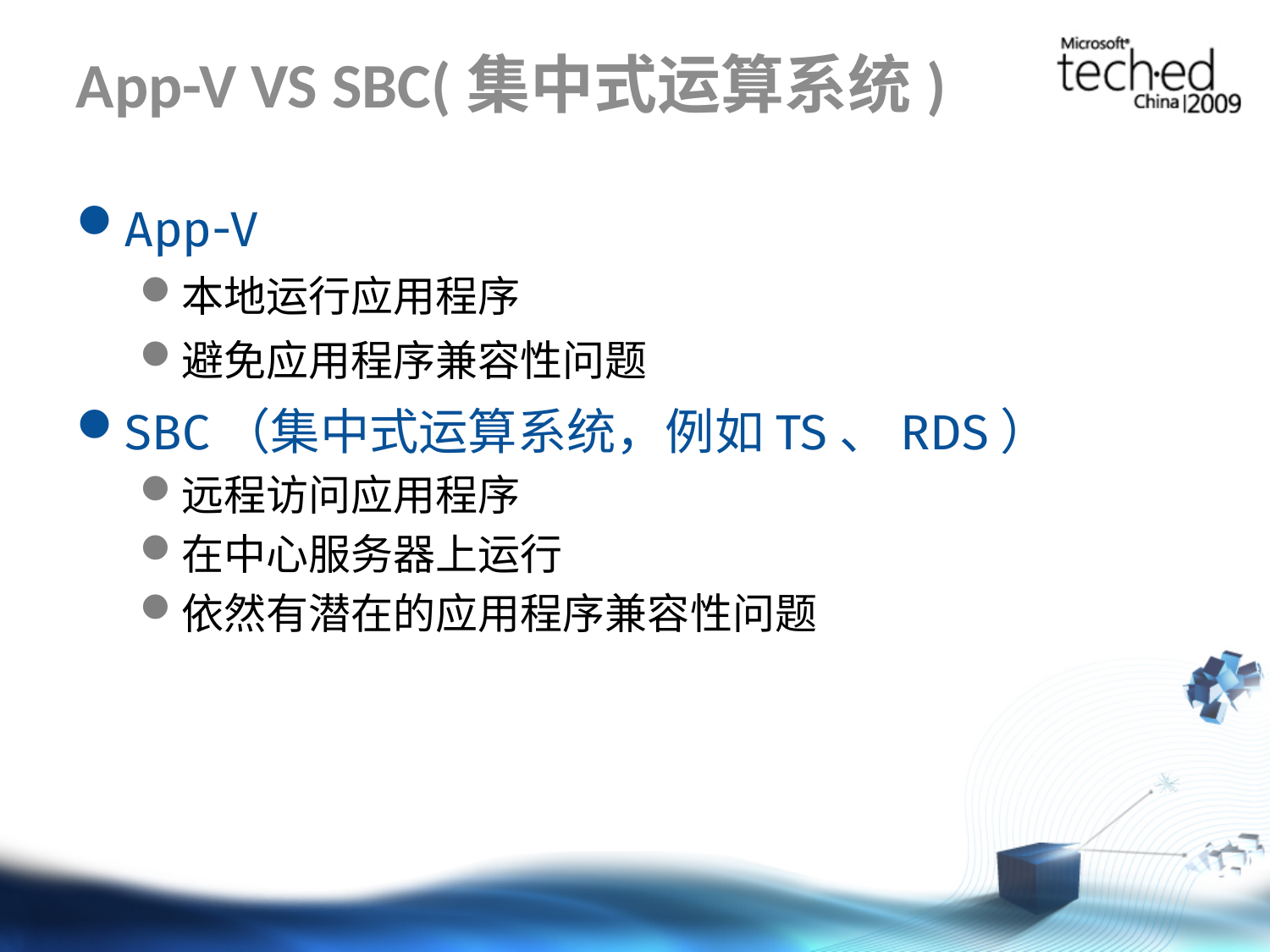

# App-V VS SBC(集中式运算系统)
App-V
本地运行应用程序
避免应用程序兼容性问题
SBC（集中式运算系统，例如TS、RDS）
远程访问应用程序
在中心服务器上运行
依然有潜在的应用程序兼容性问题